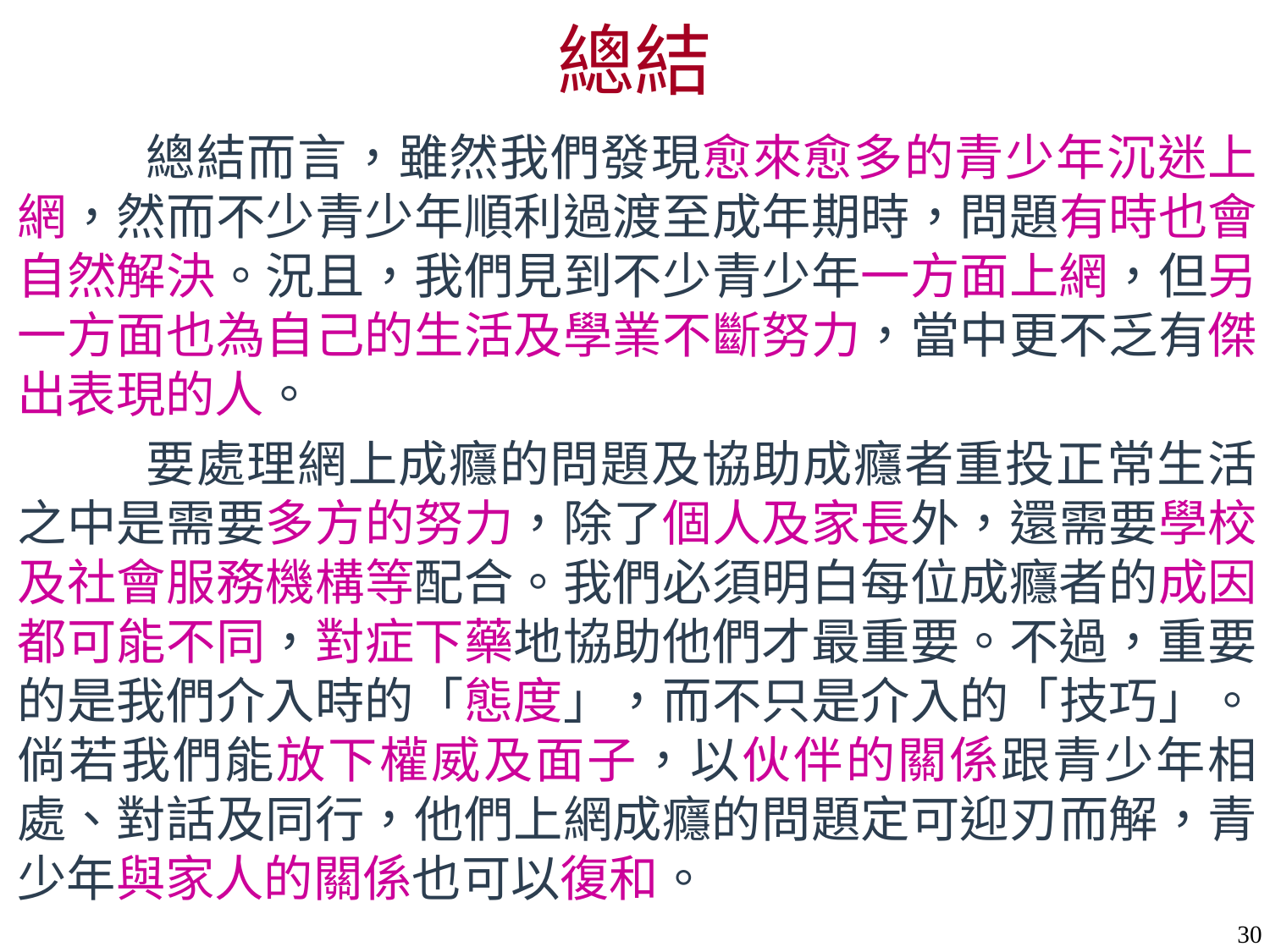

# 總結
	總結而言，雖然我們發現愈來愈多的青少年沉迷上網，然而不少青少年順利過渡至成年期時，問題有時也會自然解決。況且，我們見到不少青少年一方面上網，但另一方面也為自己的生活及學業不斷努力，當中更不乏有傑出表現的人。
	要處理網上成癮的問題及協助成癮者重投正常生活之中是需要多方的努力，除了個人及家長外，還需要學校及社會服務機構等配合。我們必須明白每位成癮者的成因都可能不同，對症下藥地協助他們才最重要。不過，重要的是我們介入時的「態度」，而不只是介入的「技巧」。倘若我們能放下權威及面子，以伙伴的關係跟青少年相處、對話及同行，他們上網成癮的問題定可迎刃而解，青少年與家人的關係也可以復和。
30